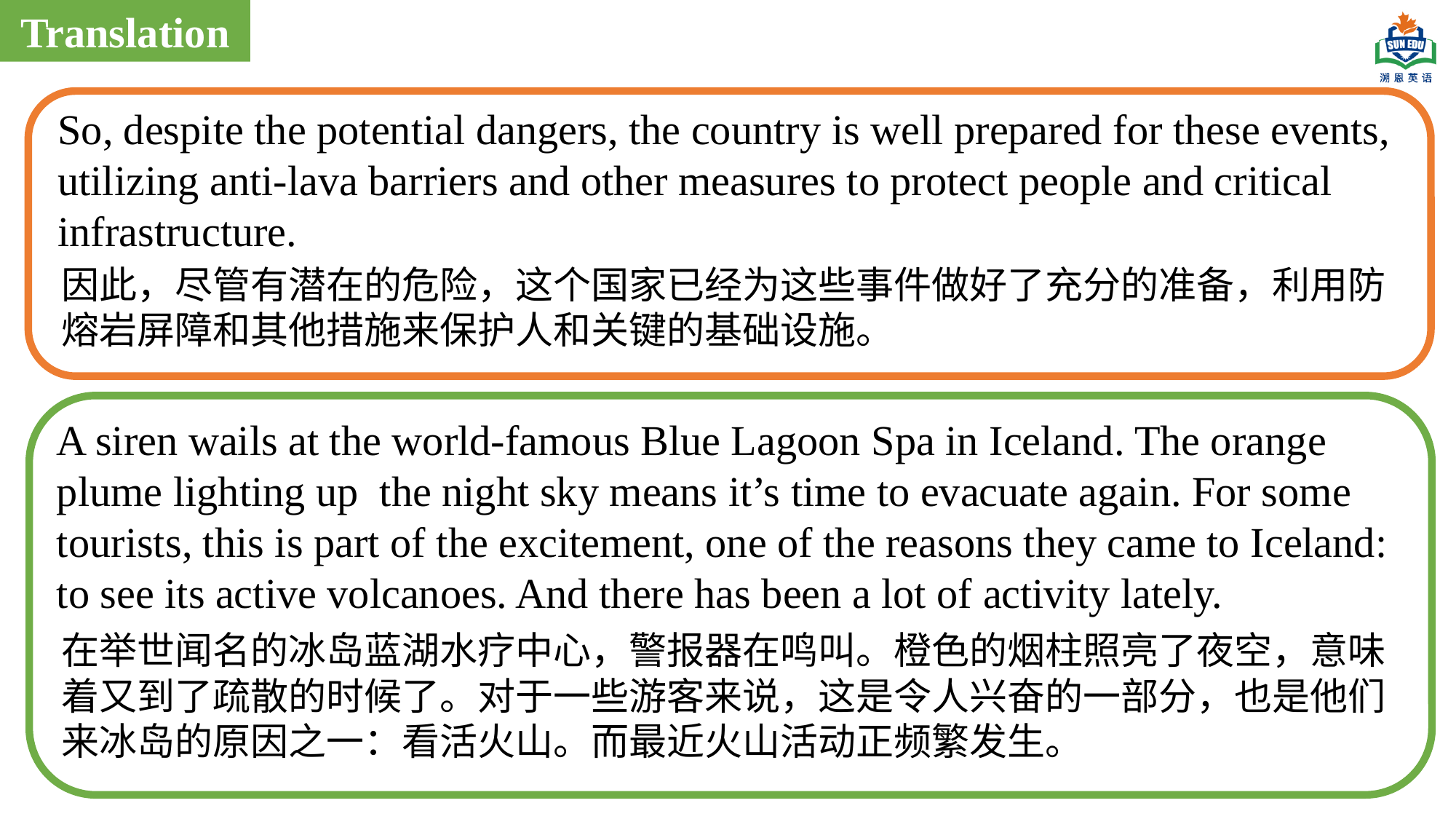

Translation

So, despite the potential dangers, the country is well prepared for these events, utilizing anti-lava barriers and other measures to protect people and critical infrastructure.
因此，尽管有潜在的危险，这个国家已经为这些事件做好了充分的准备，利用防熔岩屏障和其他措施来保护人和关键的基础设施。

A siren wails at the world-famous Blue Lagoon Spa in Iceland. The orange plume lighting up  the night sky means it’s time to evacuate again. For some tourists, this is part of the excitement, one of the reasons they came to Iceland: to see its active volcanoes. And there has been a lot of activity lately.
在举世闻名的冰岛蓝湖水疗中心，警报器在鸣叫。橙色的烟柱照亮了夜空，意味着又到了疏散的时候了。对于一些游客来说，这是令人兴奋的一部分，也是他们来冰岛的原因之一：看活火山。而最近火山活动正频繁发生。